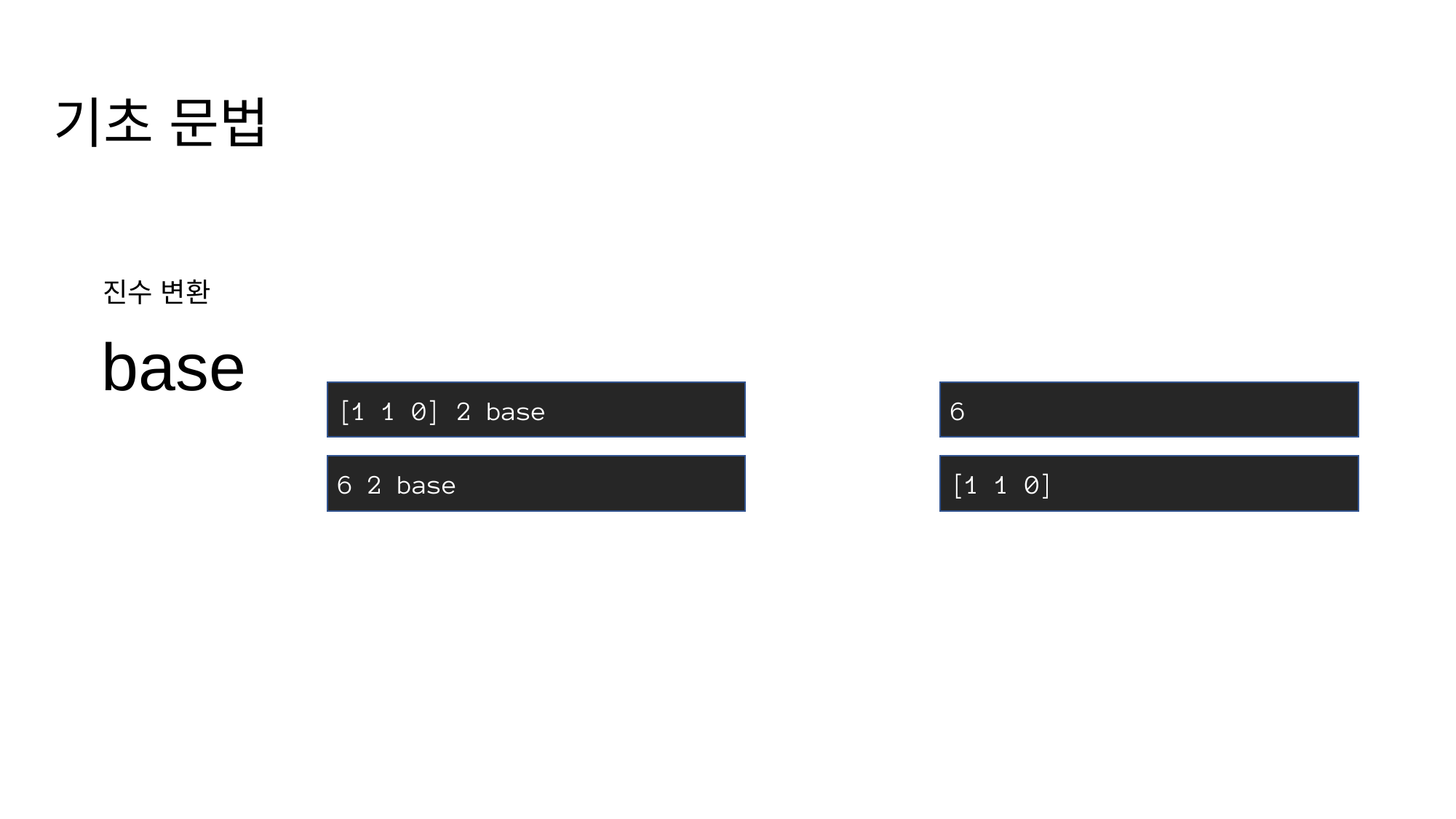

기초 문법

base
진수 변환
[1 1 0] 2 base
6
6 2 base
[1 1 0]